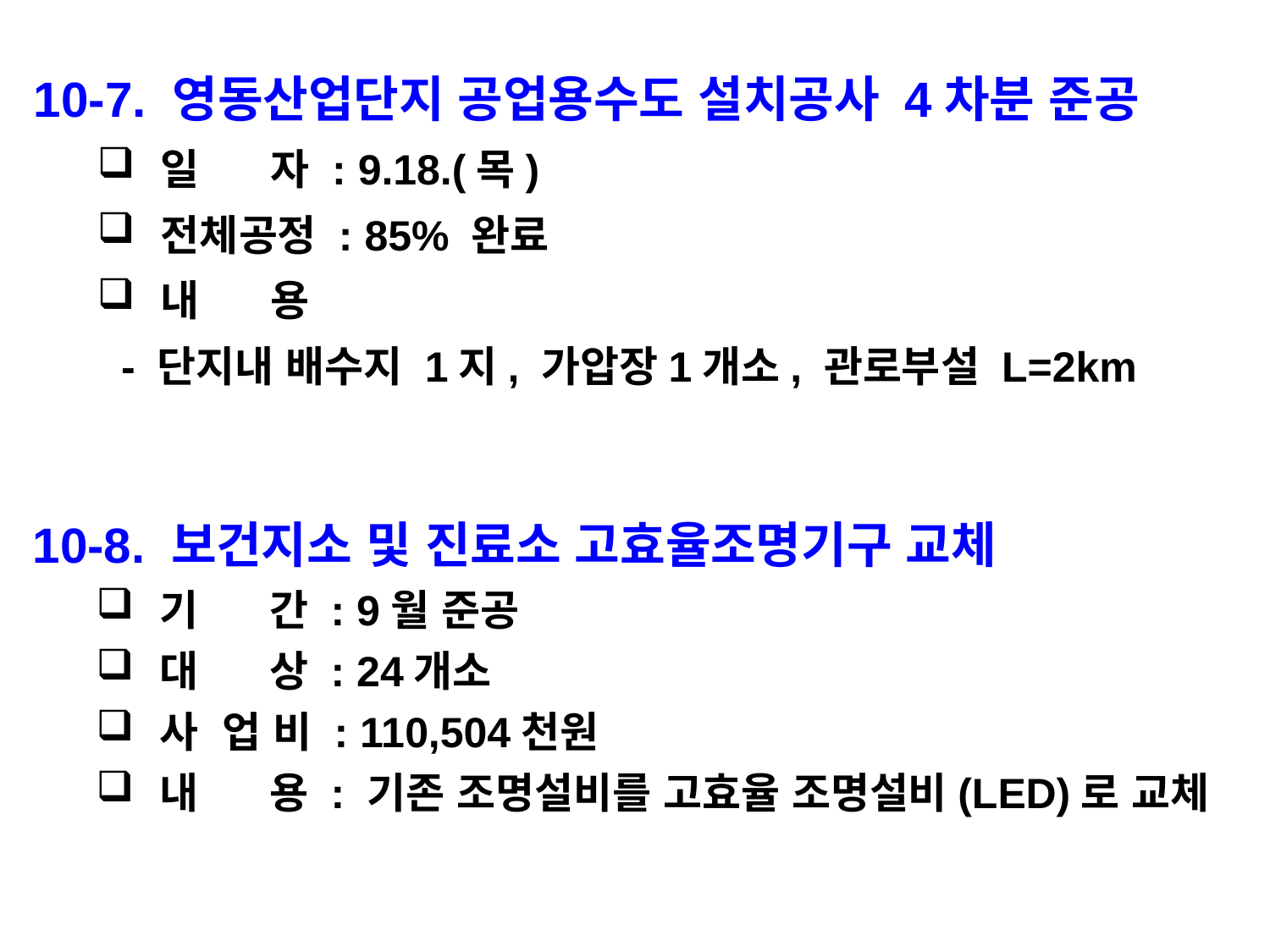

10-7. 영동산업단지 공업용수도 설치공사 4차분 준공
일      자 : 9.18.(목)
전체공정 : 85% 완료
내      용
  - 단지내 배수지 1지, 가압장1개소, 관로부설 L=2km

10-8. 보건지소 및 진료소 고효율조명기구 교체
기      간 : 9월 준공
대      상 : 24개소
사  업 비 : 110,504천원
내      용 : 기존 조명설비를 고효율 조명설비(LED)로 교체